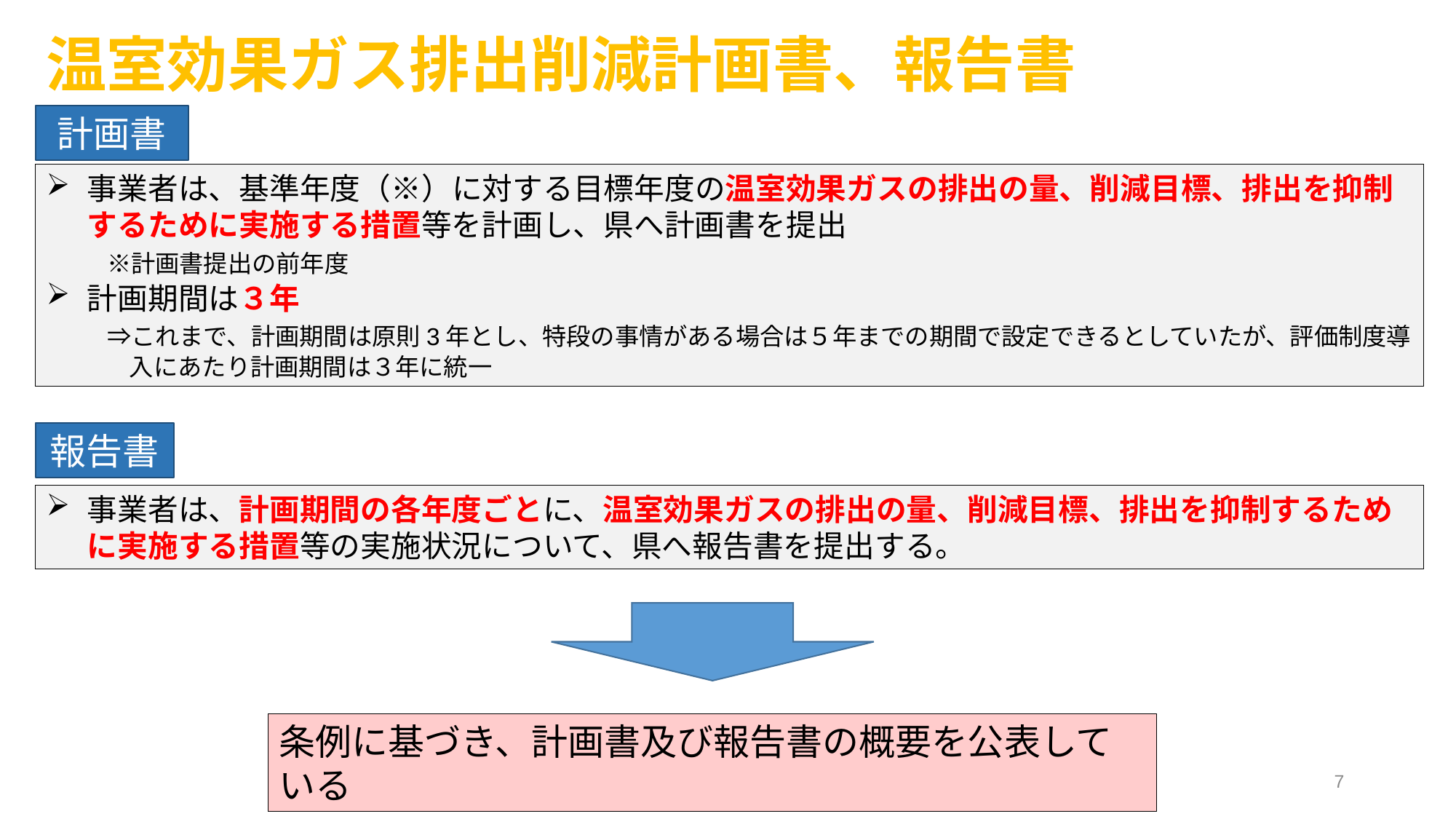

温室効果ガス排出削減計画書、報告書
計画書
事業者は、基準年度（※）に対する目標年度の温室効果ガスの排出の量、削減目標、排出を抑制するために実施する措置等を計画し、県へ計画書を提出
　　※計画書提出の前年度
計画期間は３年
　　⇒これまで、計画期間は原則3年とし、特段の事情がある場合は５年までの期間で設定できるとしていたが、評価制度導
　　　  入にあたり計画期間は３年に統一
報告書
事業者は、計画期間の各年度ごとに、温室効果ガスの排出の量、削減目標、排出を抑制するために実施する措置等の実施状況について、県へ報告書を提出する。

条例に基づき、計画書及び報告書の概要を公表している
7